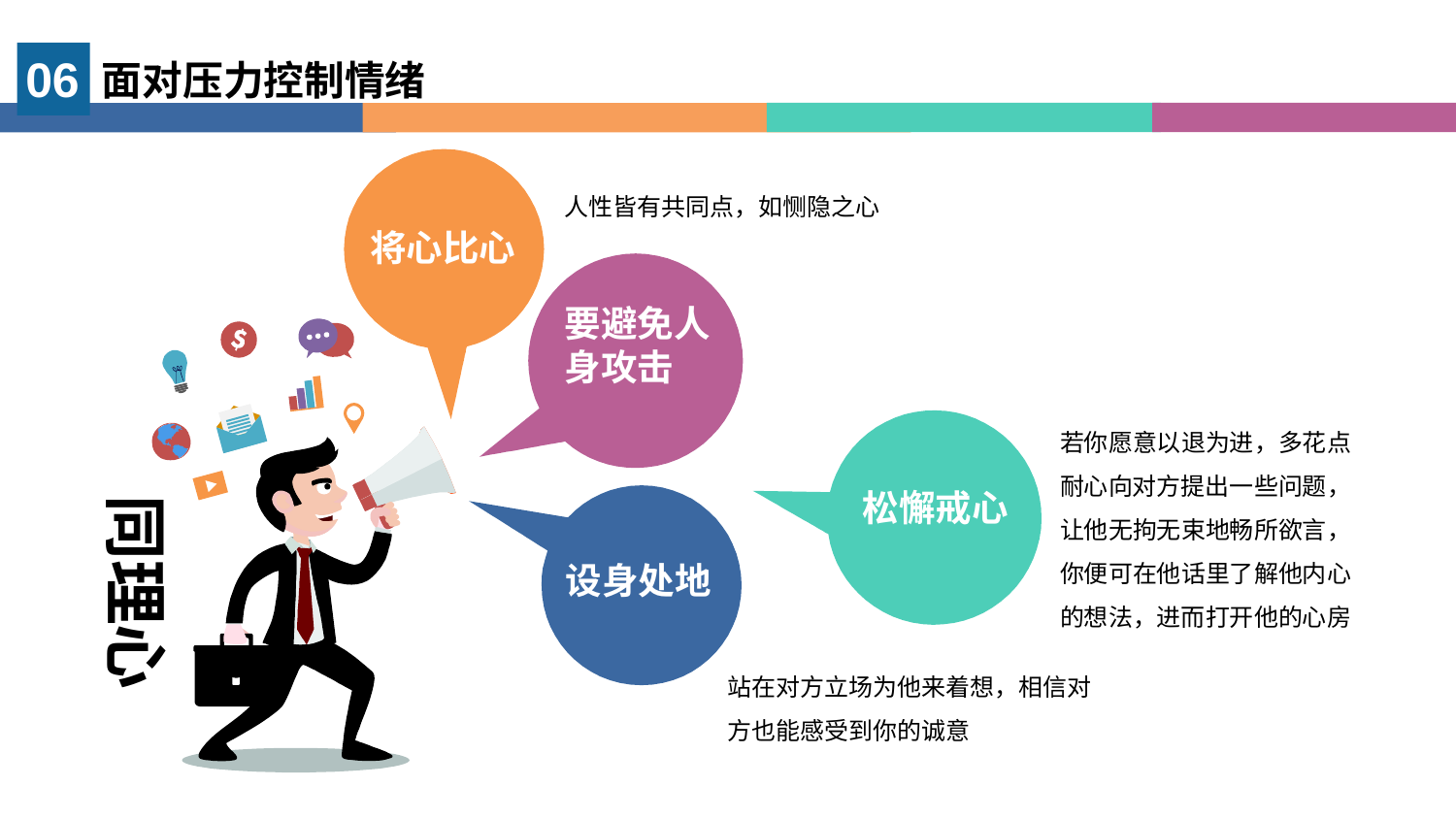

06

面对压力控制情绪

人性皆有共同点，如恻隐之心
将心比心
要避免人
身攻击

若你愿意以退为进，多花点耐心向对方提出一些问题，让他无拘无束地畅所欲言，你便可在他话里了解他内心的想法，进而打开他的心房
松懈戒心
同理心
设身处地
站在对方立场为他来着想，相信对方也能感受到你的诚意